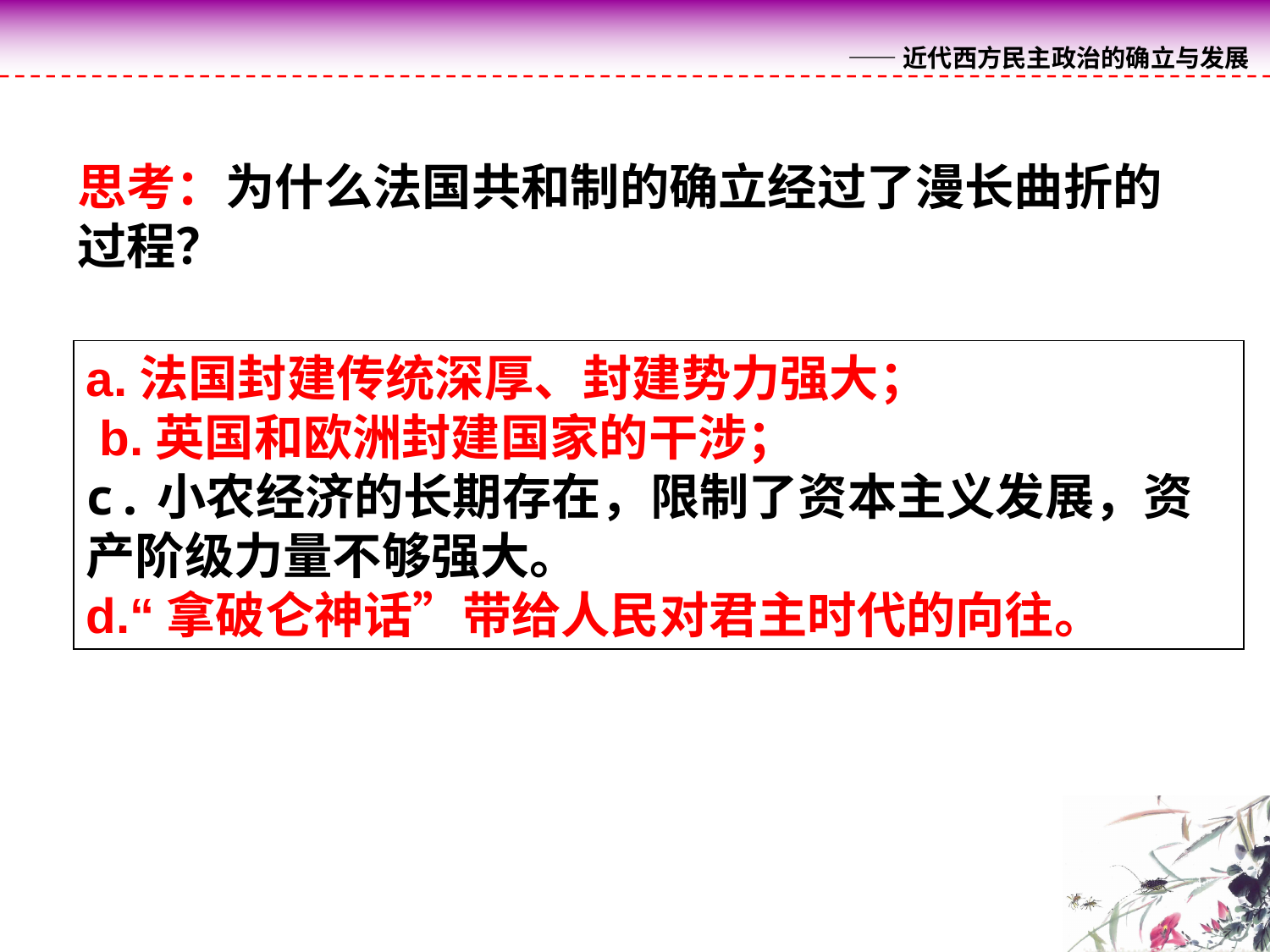

思考：为什么法国共和制的确立经过了漫长曲折的过程？

a.法国封建传统深厚、封建势力强大；
 b.英国和欧洲封建国家的干涉；
c.小农经济的长期存在，限制了资本主义发展，资产阶级力量不够强大。
d.“拿破仑神话”带给人民对君主时代的向往。